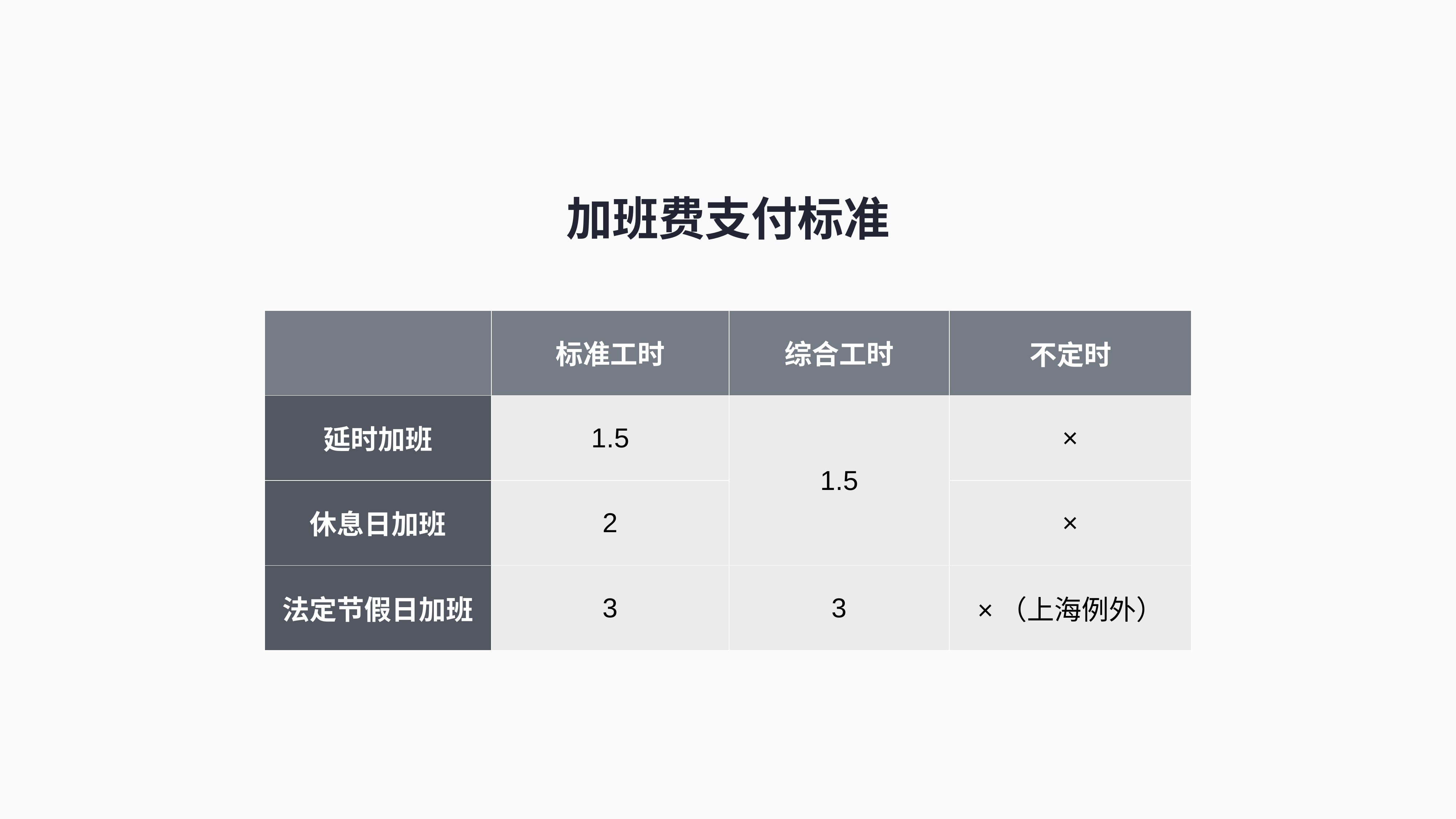

加班费支付标准
|  | 标准工时 | 综合工时 | 不定时 |
| --- | --- | --- | --- |
| 延时加班 | 1.5 | 1.5 | × |
| 休息日加班 | 2 |  | × |
| 法定节假日加班 | 3 | 3 | ×（上海例外） |